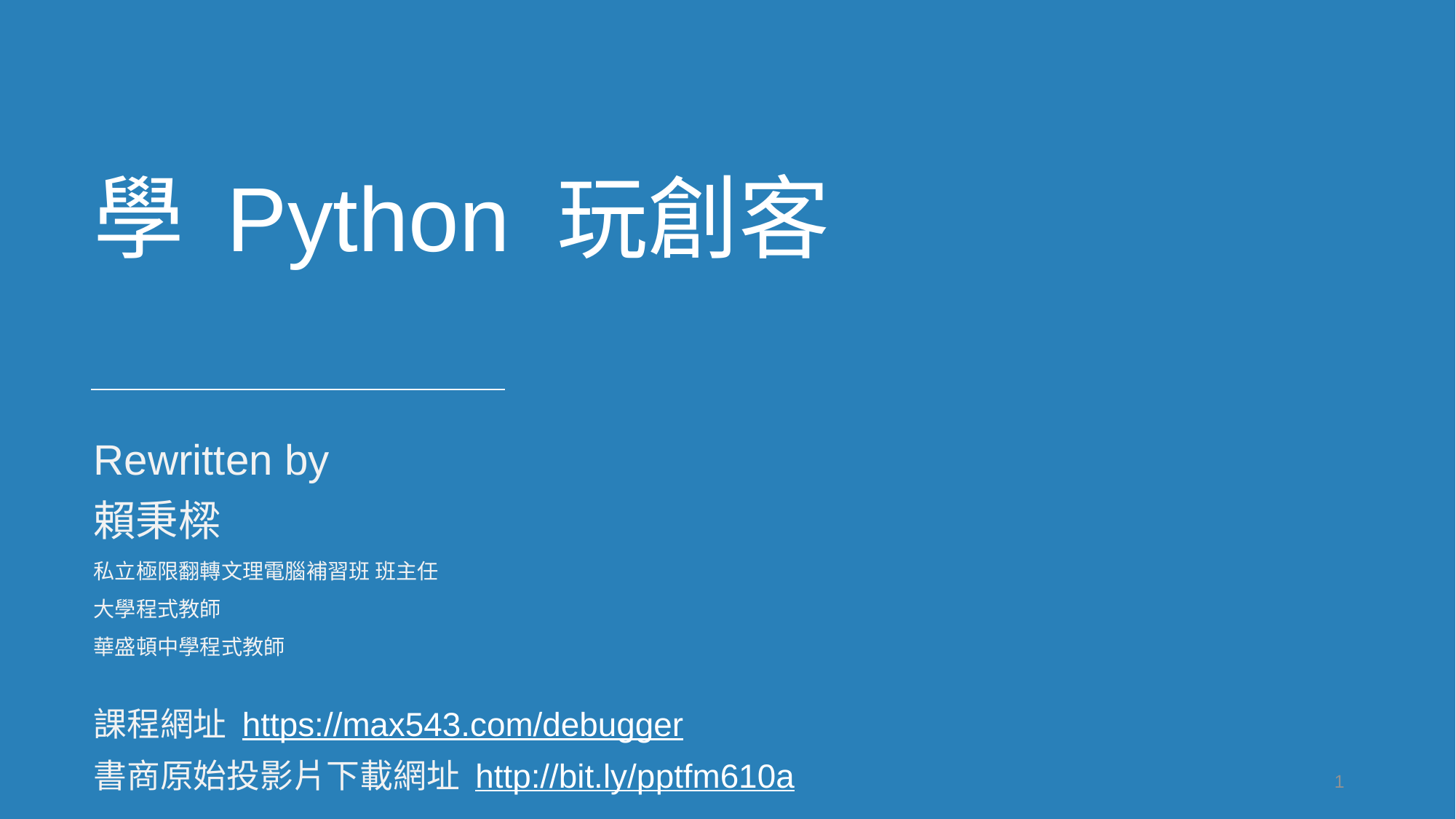

學 Python 玩創客
Rewritten by
賴秉樑
私立極限翻轉文理電腦補習班 班主任
大學程式教師
華盛頓中學程式教師

課程網址 https://max543.com/debugger
書商原始投影片下載網址 http://bit.ly/pptfm610a
1